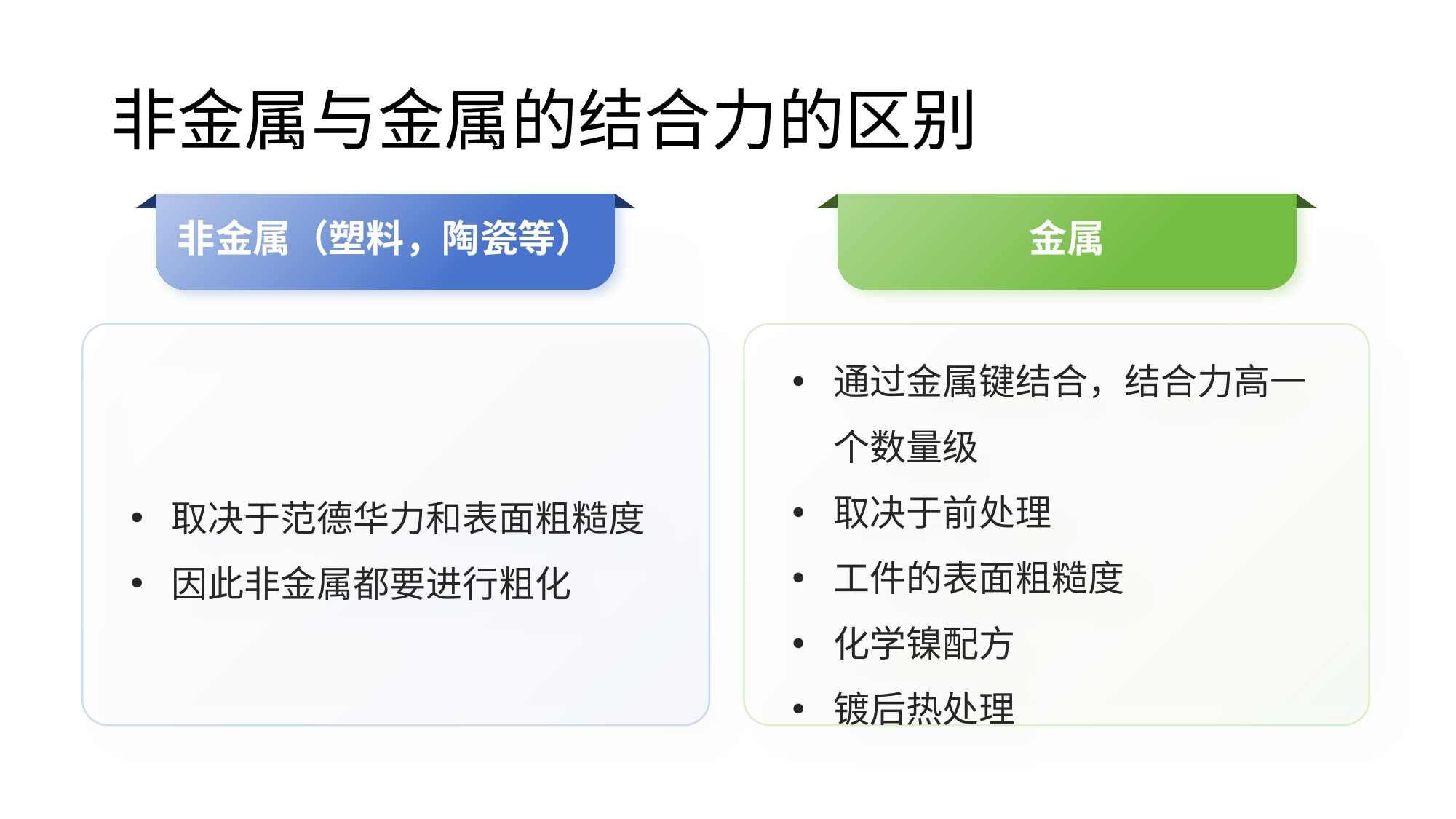

# 非金属与金属的结合力的区别

非金属（塑料，陶瓷等）

金属

取决于范德华力和表面粗糙度
因此非金属都要进行粗化
通过金属键结合，结合力高一个数量级
取决于前处理
工件的表面粗糙度
化学镍配方
镀后热处理